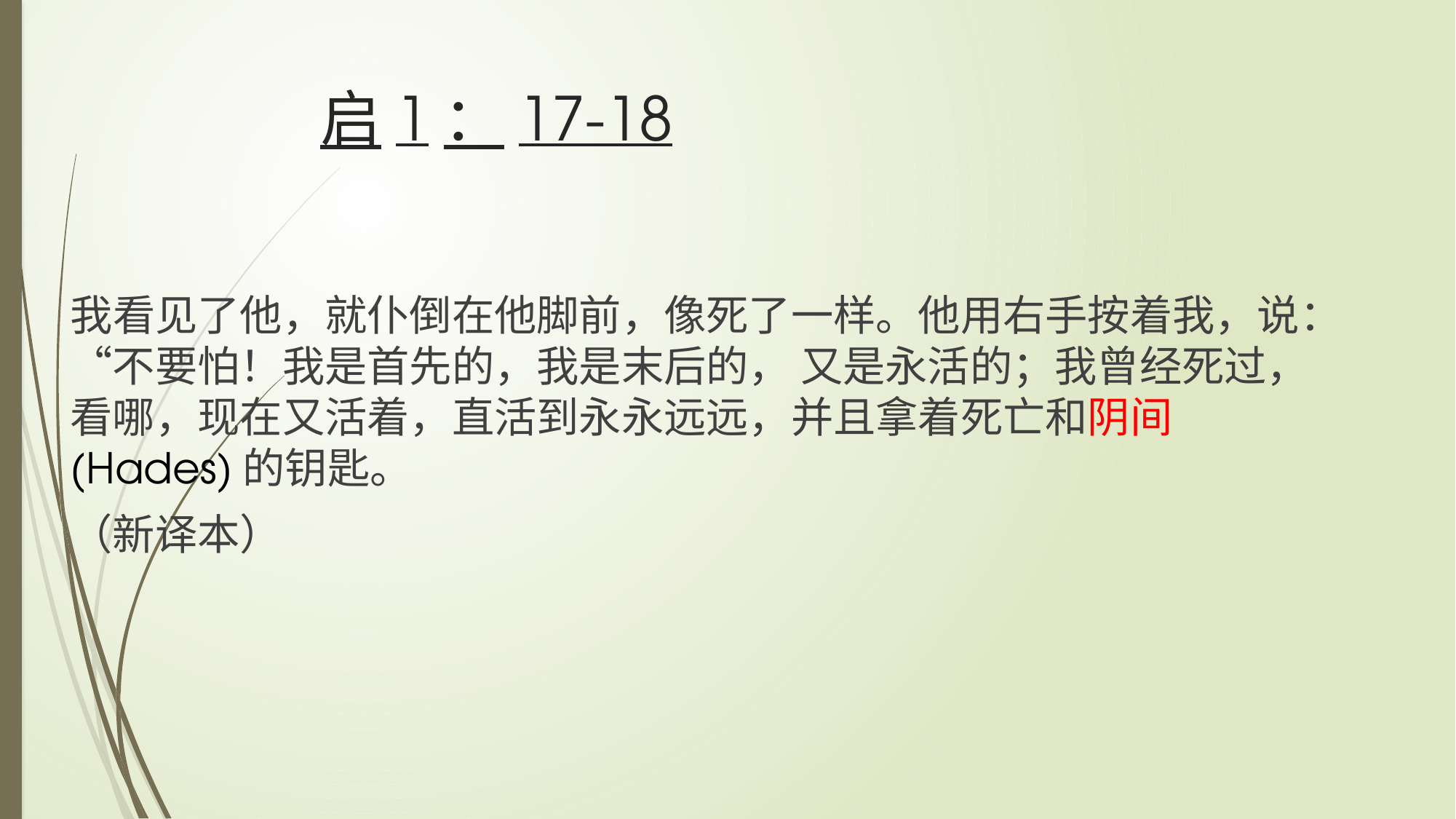

# 启1：17-18
我看见了他，就仆倒在他脚前，像死了一样。他用右手按着我，说：“不要怕！我是首先的，我是末后的， 又是永活的；我曾经死过，看哪，现在又活着，直活到永永远远，并且拿着死亡和阴间 (Hades)的钥匙。
（新译本）